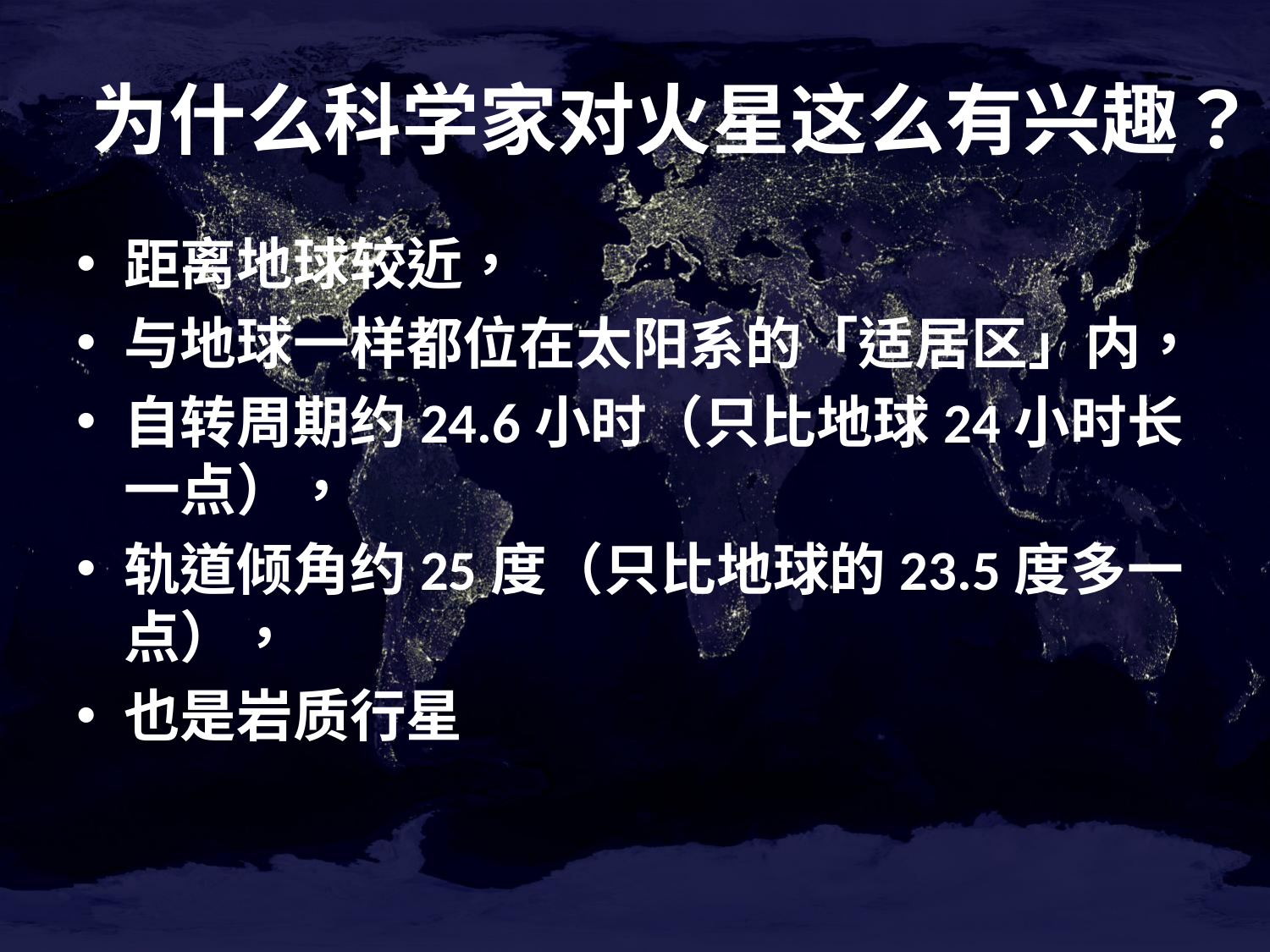

# 为什么科学家对火星这么有兴趣？
距离地球较近，
与地球一样都位在太阳系的「适居区」内，
自转周期约24.6小时（只比地球24小时长一点），
轨道倾角约25度（只比地球的23.5度多一点），
也是岩质行星